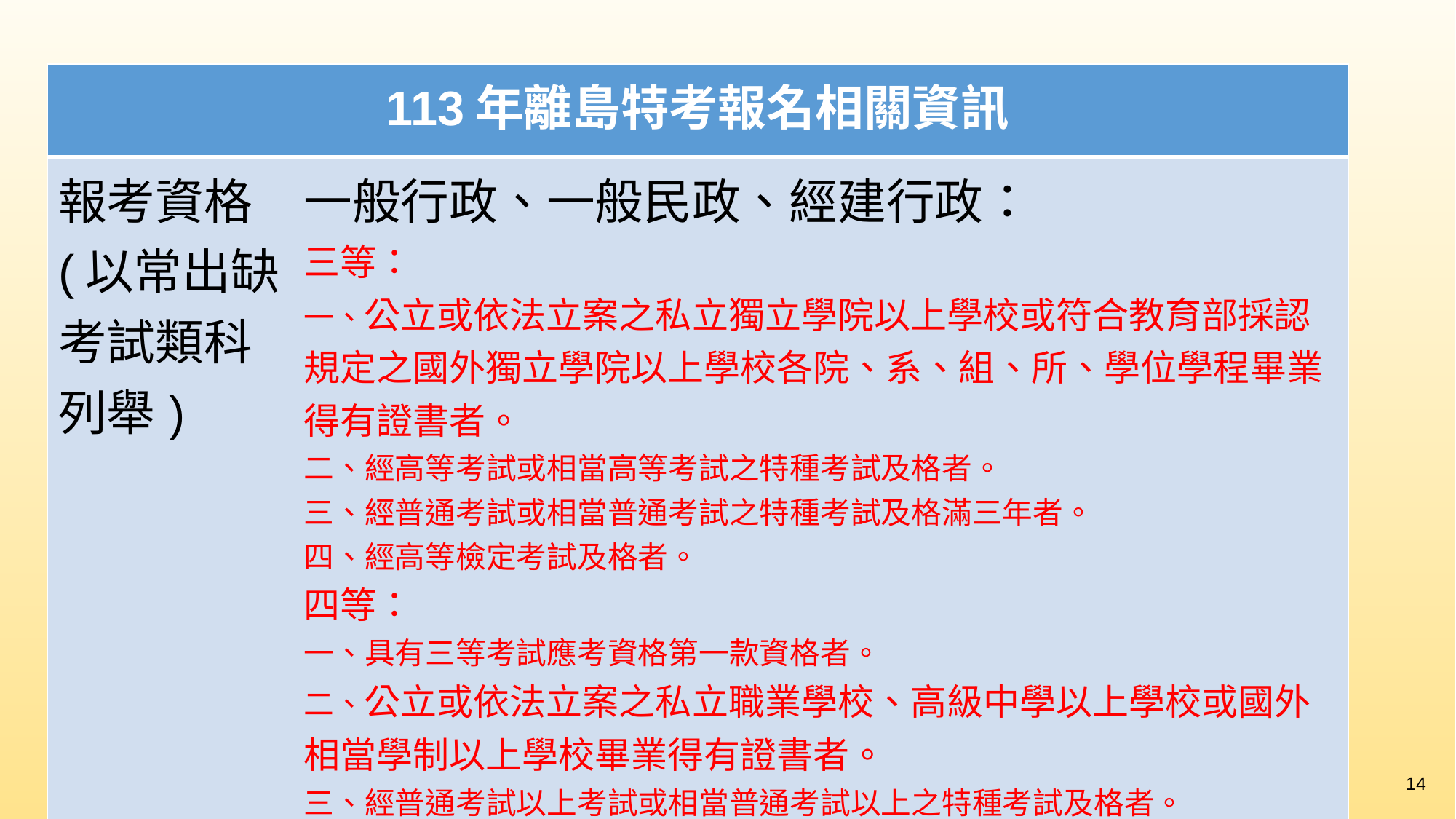

| 113年離島特考報名相關資訊 |  |
| --- | --- |
| 報考資格 (以常出缺考試類科列舉) | 一般行政、一般民政、經建行政： 三等： 一、公立或依法立案之私立獨立學院以上學校或符合教育部採認規定之國外獨立學院以上學校各院、系、組、所、學位學程畢業得有證書者。 二、經高等考試或相當高等考試之特種考試及格者。 三、經普通考試或相當普通考試之特種考試及格滿三年者。 四、經高等檢定考試及格者。 四等： 一、具有三等考試應考資格第一款資格者。 二、公立或依法立案之私立職業學校、高級中學以上學校或國外相當學制以上學校畢業得有證書者。 三、經普通考試以上考試或相當普通考試以上之特種考試及格者。 四、經初等考試或相當初等考試之特種考試及格滿三年者。 五、經高等或普通檢定考試及格者。 |
14